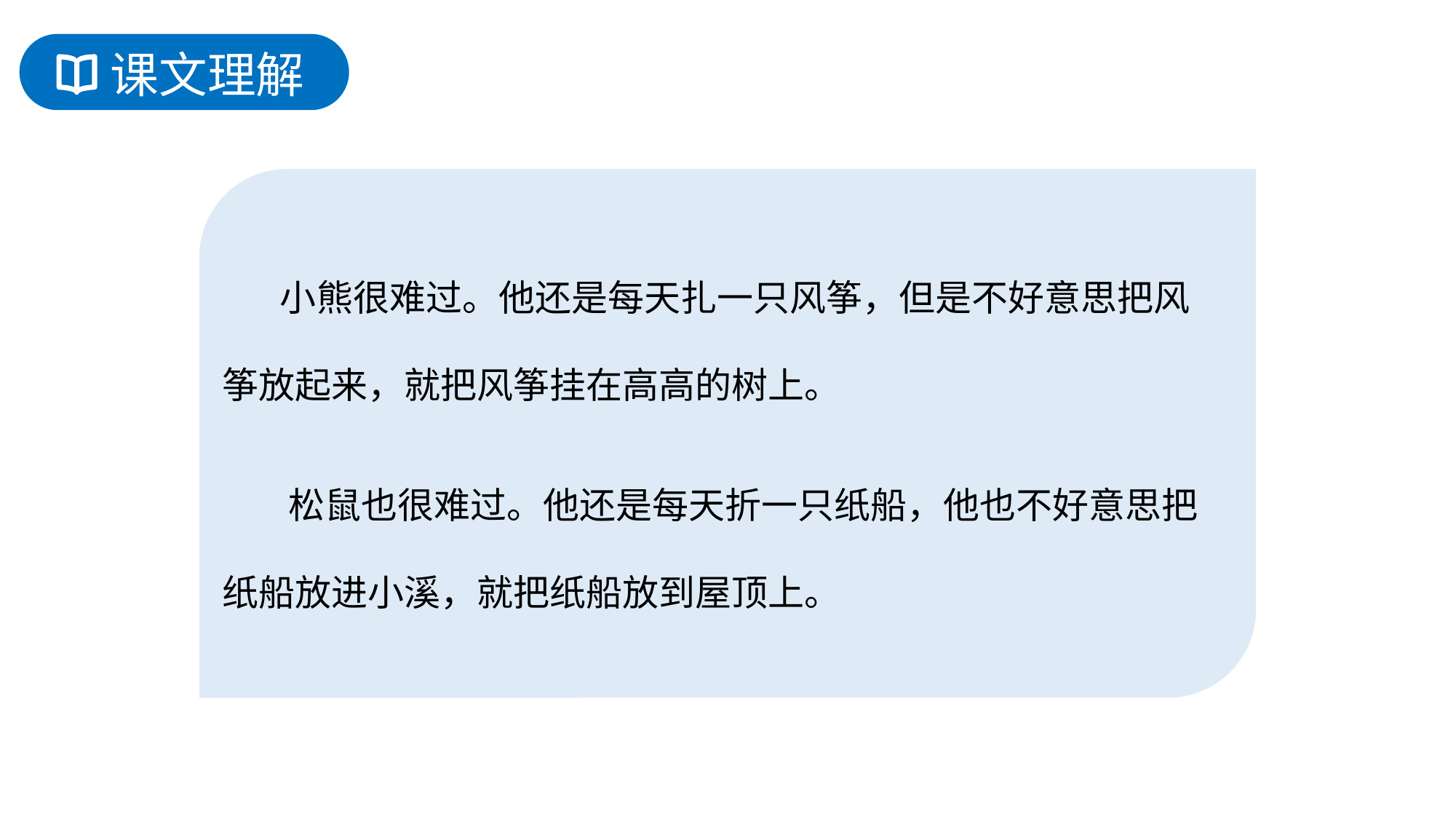

课文理解

      小熊很难过。他还是每天扎一只风筝，但是不好意思把风筝放起来，就把风筝挂在高高的树上。

       松鼠也很难过。他还是每天折一只纸船，他也不好意思把纸船放进小溪，就把纸船放到屋顶上。